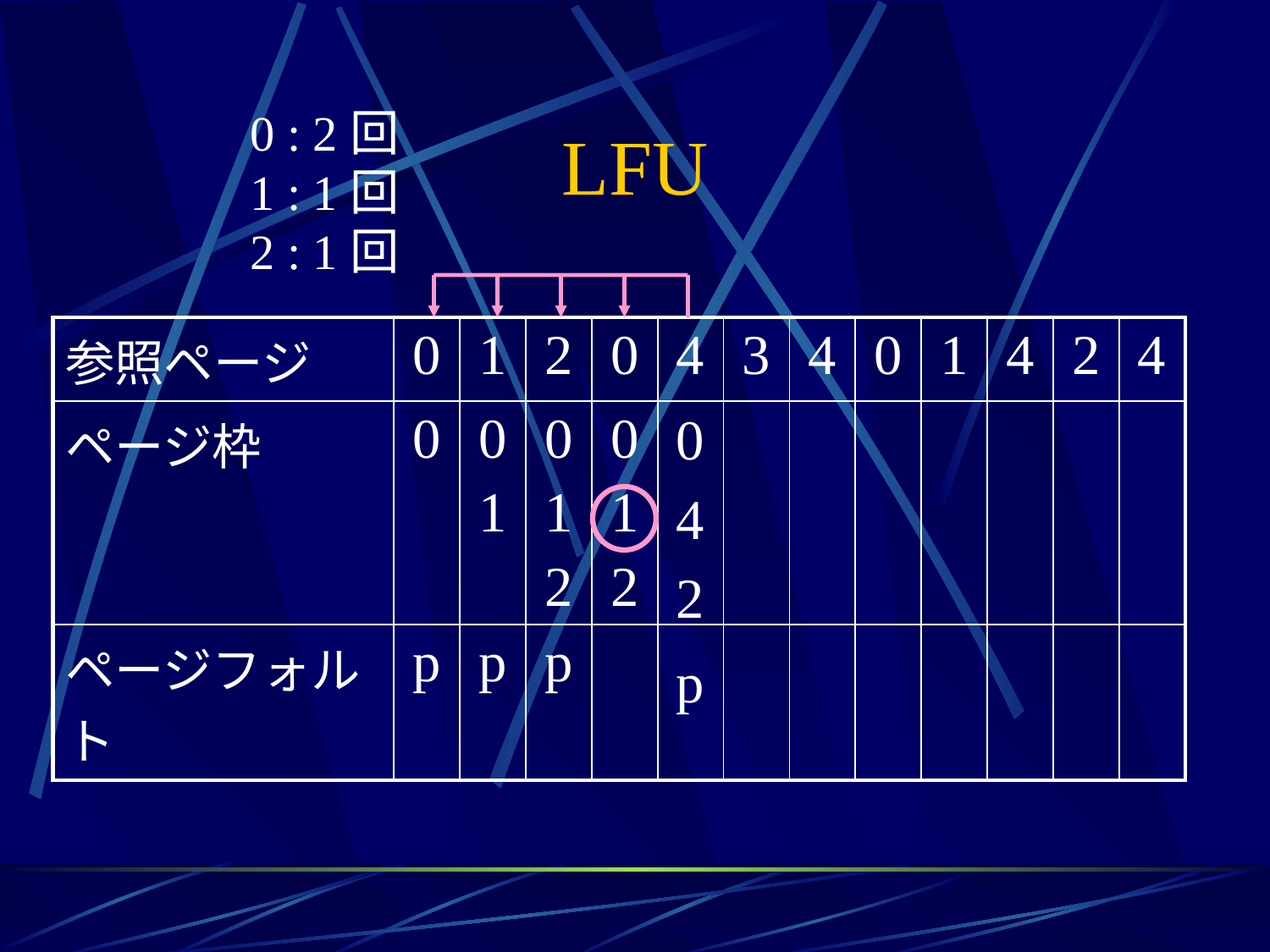

0 : 2回
1 : 1回
2 : 1回
# LFU

| 参照ページ | 0 | 1 | 2 | 0 | 4 | 3 | 4 | 0 | 1 | 4 | 2 | 4 |
| --- | --- | --- | --- | --- | --- | --- | --- | --- | --- | --- | --- | --- |
| ページ枠 | 0 | 0 1 | 0 1 2 | 0 1 2 |  |  |  |  |  |  |  |  |
| ページフォルト | p | p | p |  |  |  |  |  |  |  |  |  |
0
4
2

p